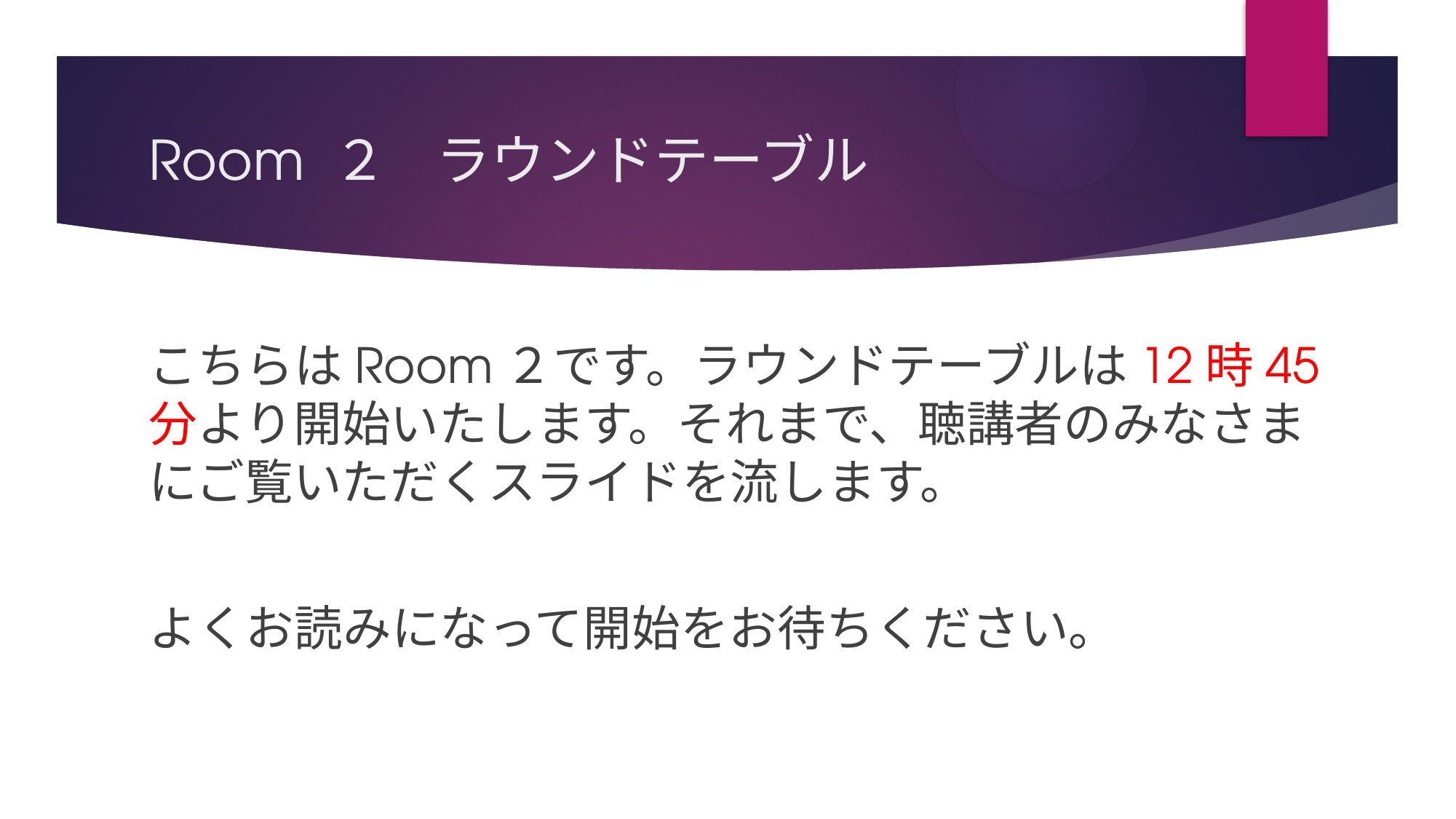

# Room ２    ラウンドテーブル
こちらはRoom２です。ラウンドテーブルは12時45分より開始いたします。それまで、聴講者のみなさまにご覧いただくスライドを流します。

よくお読みになって開始をお待ちください。